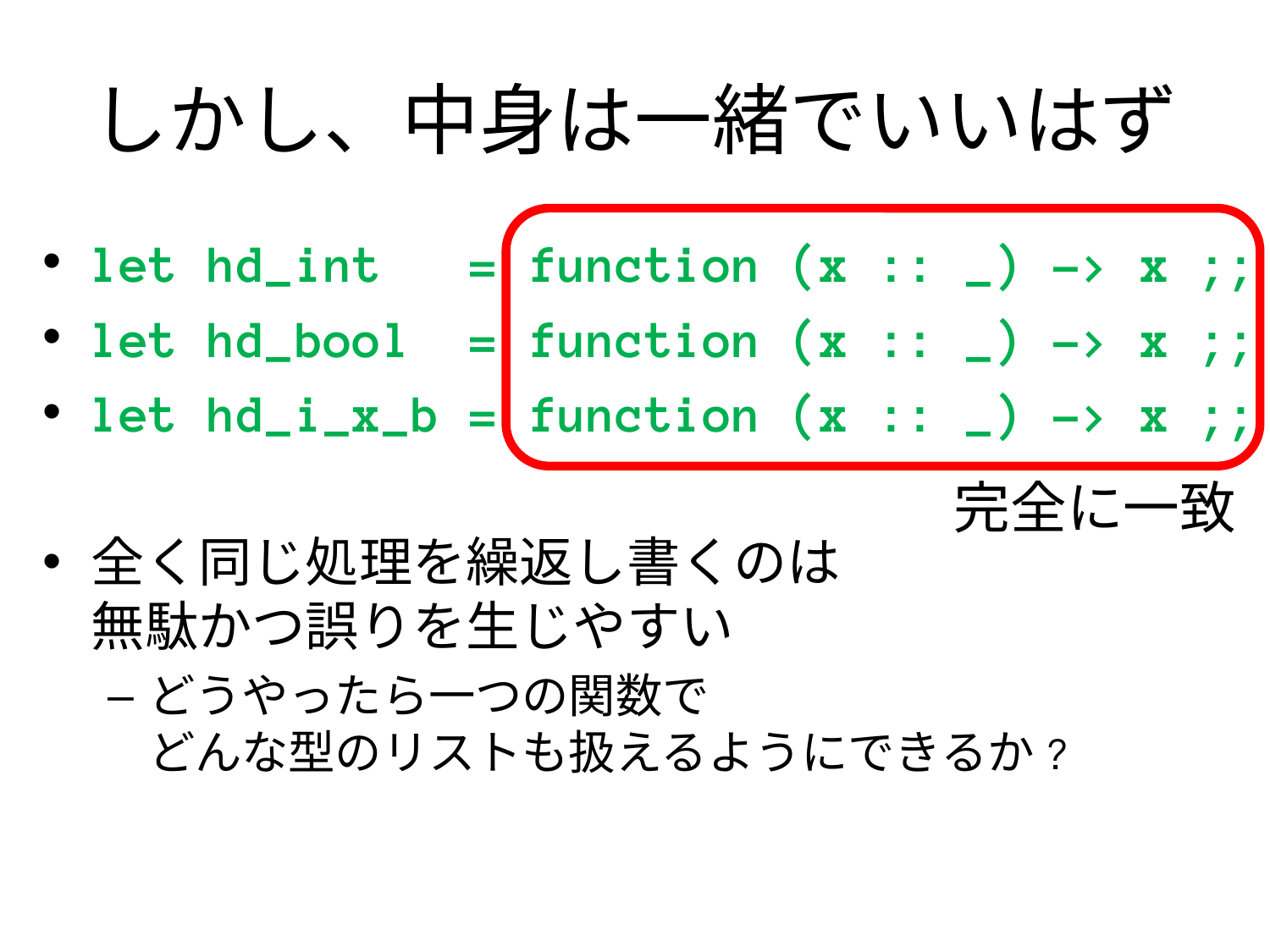

# しかし、中身は一緒でいいはず

let hd_int   = function (x :: _) -> x ;;
let hd_bool  = function (x :: _) -> x ;;
let hd_i_x_b = function (x :: _) -> x ;;

全く同じ処理を繰返し書くのは
無駄かつ誤りを生じやすい
どうやったら一つの関数で
どんな型のリストも扱えるようにできるか?

完全に一致